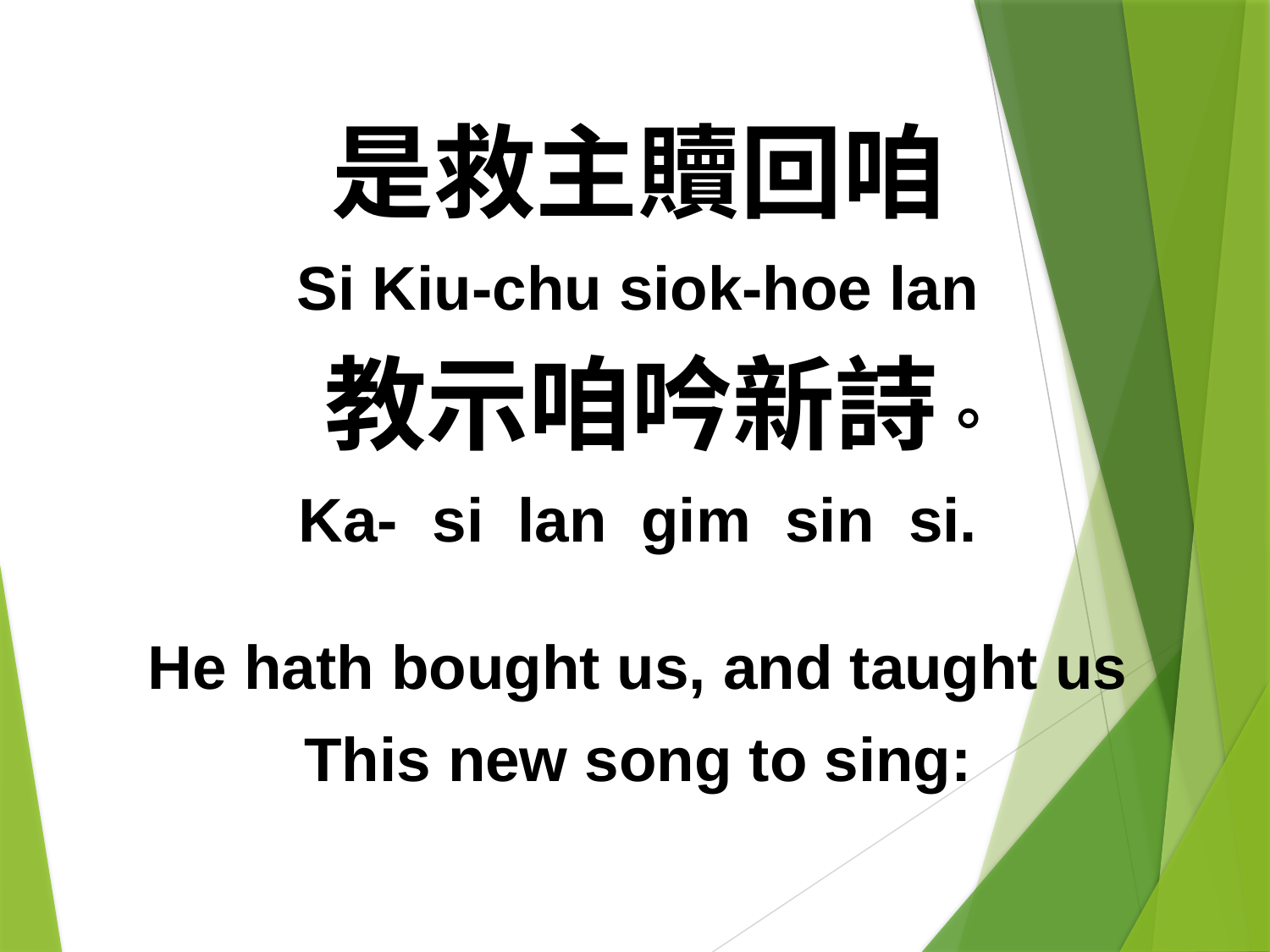

是救主贖回咱
Si Kiu-chu siok-hoe lan
 教示咱吟新詩。
Ka-  si  lan  gim  sin  si.

He hath bought us, and taught us
This new song to sing: